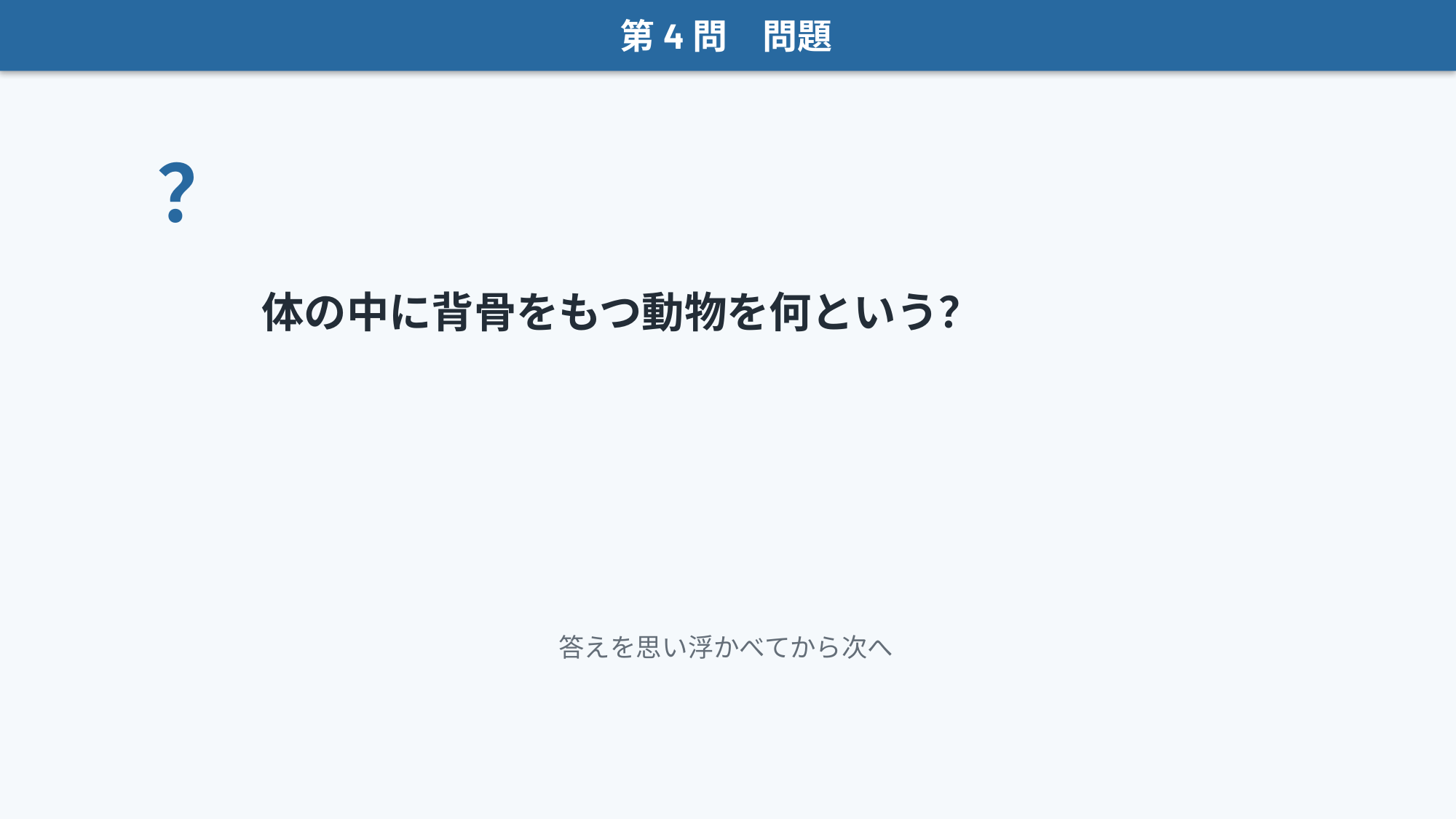

第4問　問題
？
体の中に背骨をもつ動物を何という？
答えを思い浮かべてから次へ